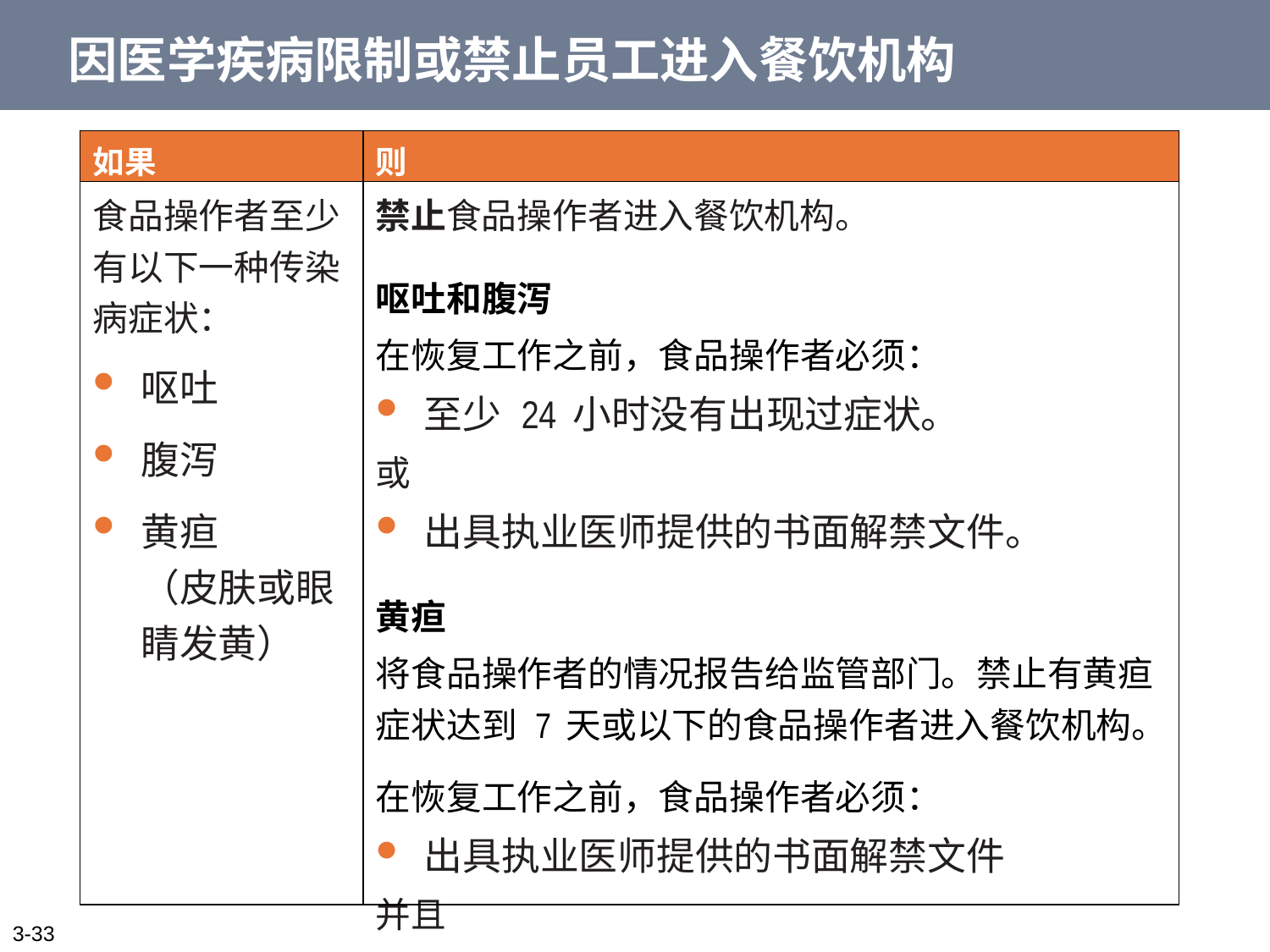

# 因医学疾病限制或禁止员工进入餐饮机构
| 如果 | 则 |
| --- | --- |
| 食品操作者至少有以下一种传染病症状： 呕吐 腹泻 黄疸 （皮肤或眼睛发黄） | 禁止食品操作者进入餐饮机构。 呕吐和腹泻 在恢复工作之前，食品操作者必须： 至少 24 小时没有出现过症状。 或 出具执业医师提供的书面解禁文件。 黄疸 将食品操作者的情况报告给监管部门。禁止有黄疸症状达到 7 天或以下的食品操作者进入餐饮机构。 在恢复工作之前，食品操作者必须： 出具执业医师提供的书面解禁文件 并且 获得监管部门的批准 |
3-33